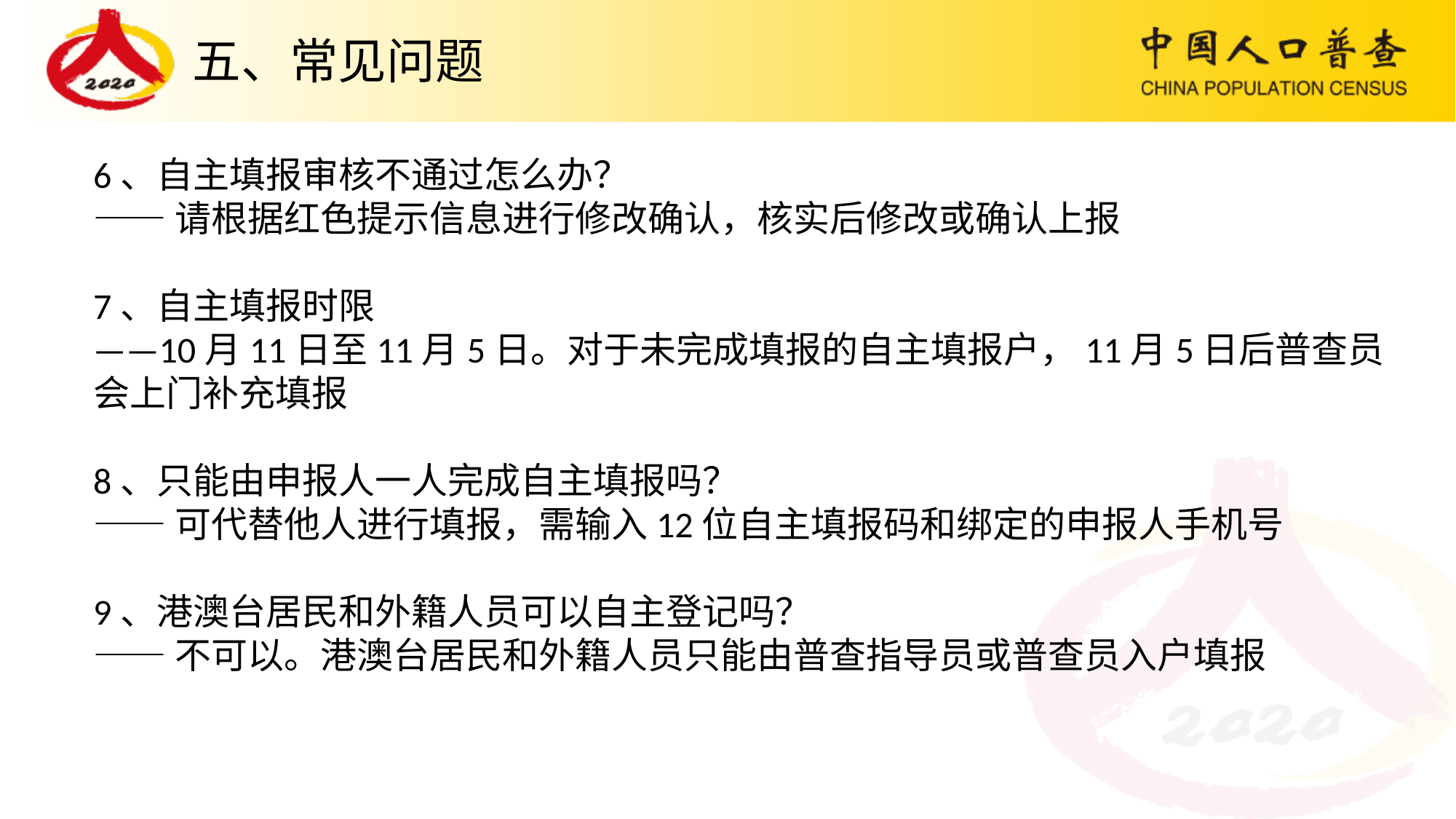

# 五、常见问题
6、自主填报审核不通过怎么办？
——请根据红色提示信息进行修改确认，核实后修改或确认上报

7、自主填报时限
——10月11日至11月5日。对于未完成填报的自主填报户，11月5日后普查员会上门补充填报

8、只能由申报人一人完成自主填报吗？
——可代替他人进行填报，需输入12位自主填报码和绑定的申报人手机号

9、港澳台居民和外籍人员可以自主登记吗？
——不可以。港澳台居民和外籍人员只能由普查指导员或普查员入户填报